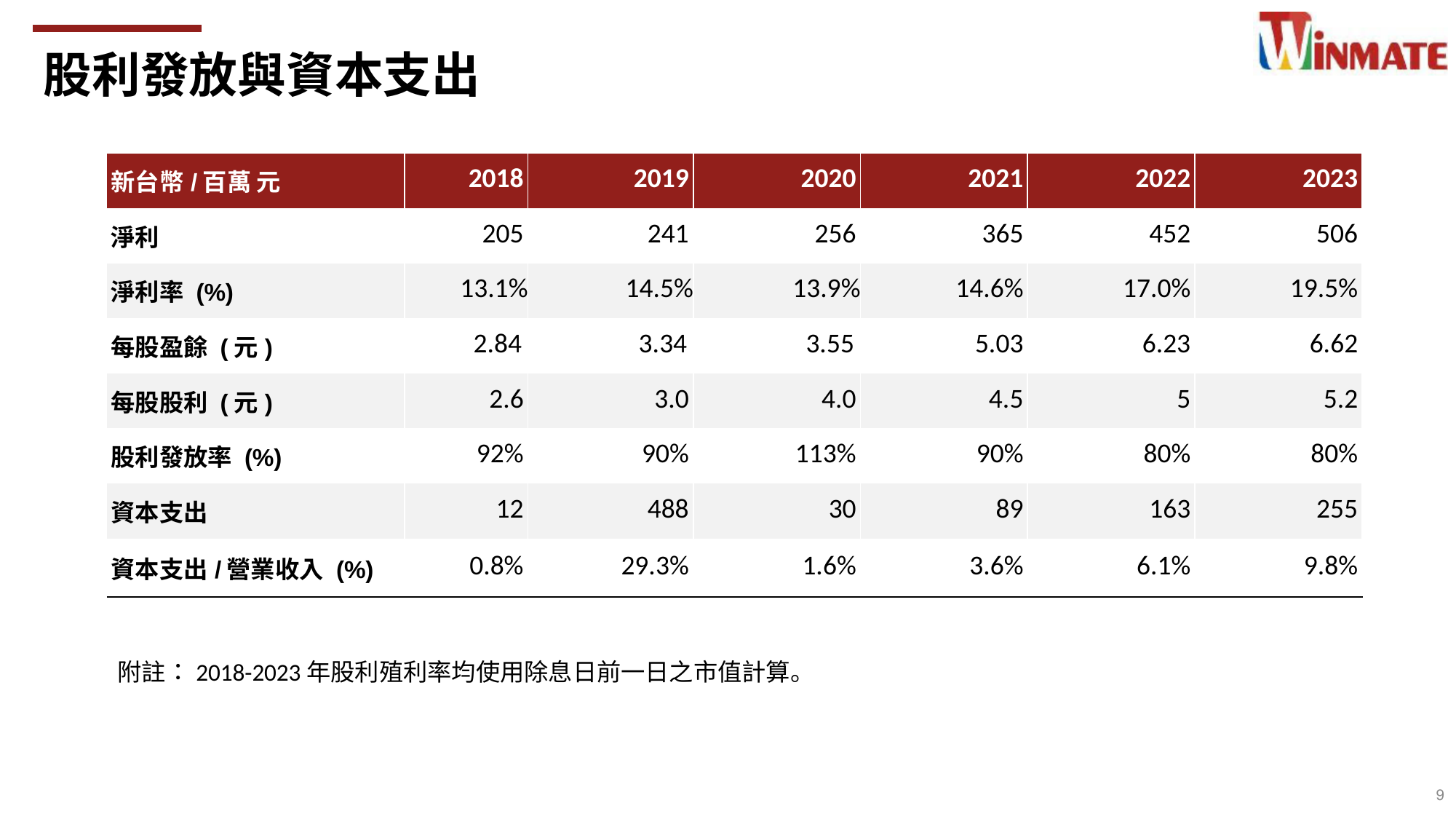

股利發放與資本支出
| 新台幣/百萬 元 | 2018 | 2019 | 2020 | 2021 | 2022 | 2023 |
| --- | --- | --- | --- | --- | --- | --- |
| 淨利 | 205 | 241 | 256 | 365 | 452 | 506 |
| 淨利率 (%) | 13.1% | 14.5% | 13.9% | 14.6% | 17.0% | 19.5% |
| 每股盈餘 (元) | 2.84 | 3.34 | 3.55 | 5.03 | 6.23 | 6.62 |
| 每股股利 (元) | 2.6 | 3.0 | 4.0 | 4.5 | 5 | 5.2 |
| 股利發放率 (%) | 92% | 90% | 113% | 90% | 80% | 80% |
| 資本支出 | 12 | 488 | 30 | 89 | 163 | 255 |
| 資本支出/營業收入 (%) | 0.8% | 29.3% | 1.6% | 3.6% | 6.1% | 9.8% |
附註：2018-2023年股利殖利率均使用除息日前一日之市值計算。
9